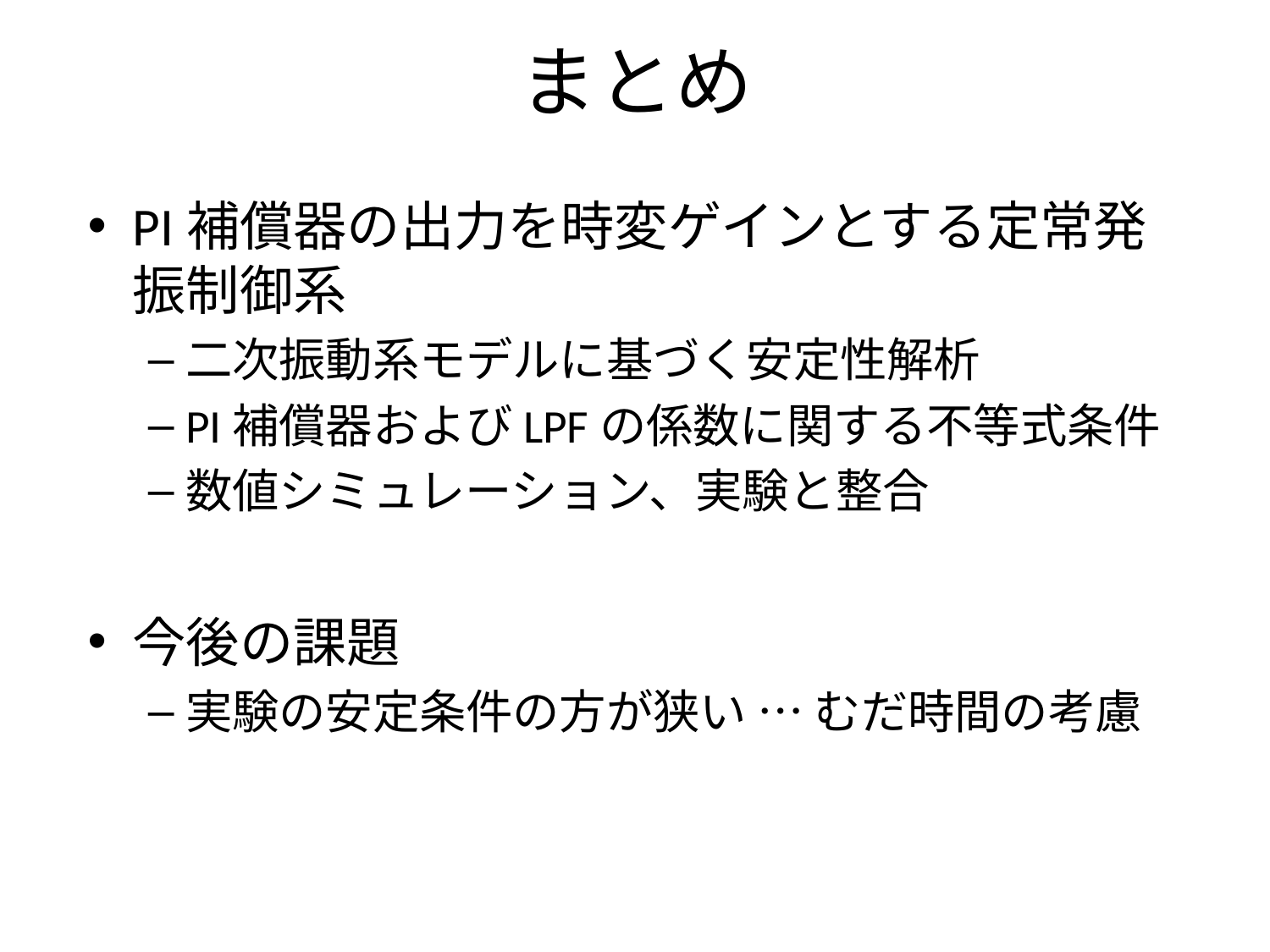

# まとめ
PI補償器の出力を時変ゲインとする定常発振制御系
二次振動系モデルに基づく安定性解析
PI補償器およびLPFの係数に関する不等式条件
数値シミュレーション、実験と整合

今後の課題
実験の安定条件の方が狭い … むだ時間の考慮